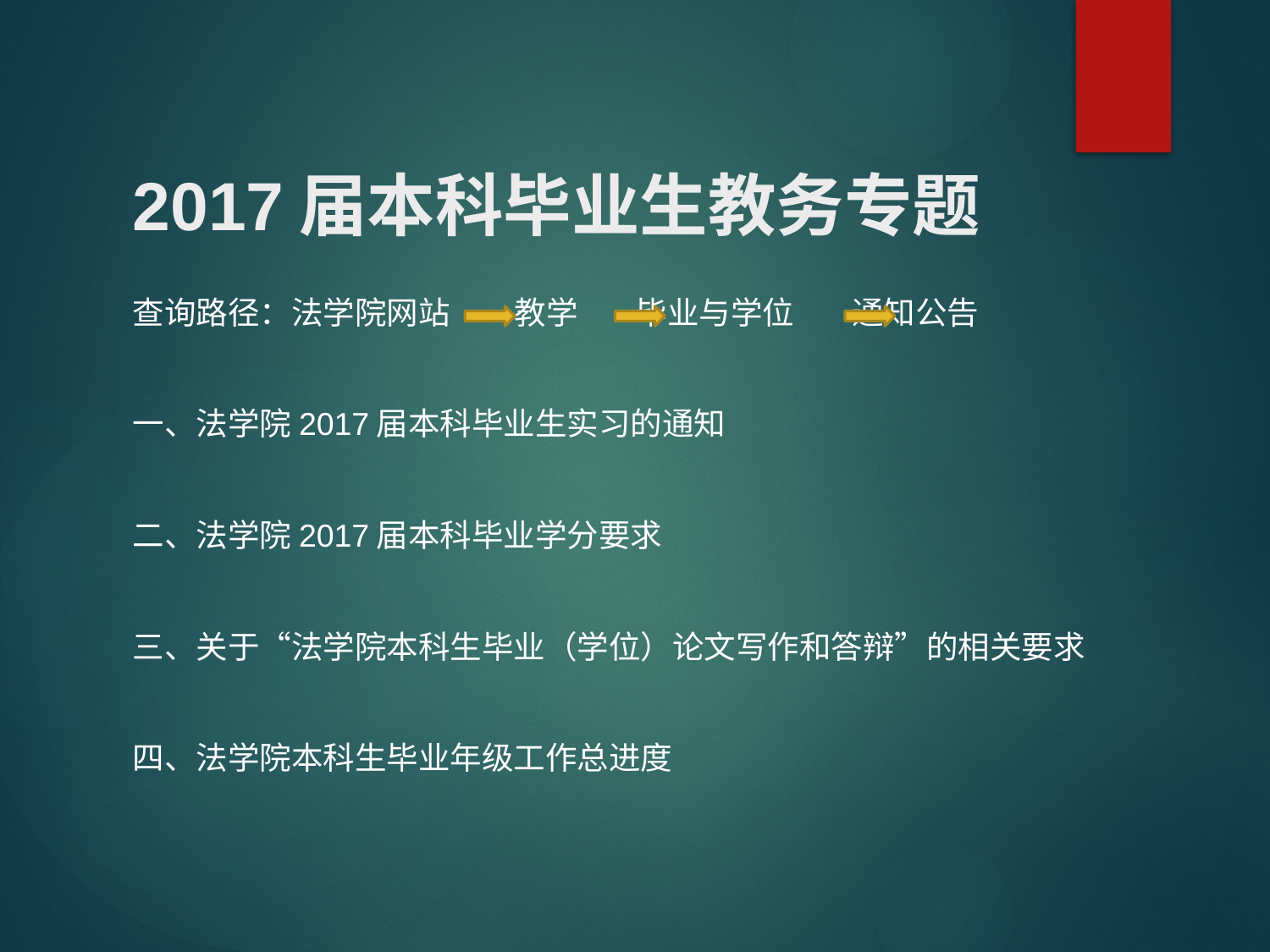

# 2017届本科毕业生教务专题
查询路径：法学院网站         教学        毕业与学位        通知公告

一、法学院2017届本科毕业生实习的通知

二、法学院2017届本科毕业学分要求

三、关于“法学院本科生毕业（学位）论文写作和答辩”的相关要求

四、法学院本科生毕业年级工作总进度